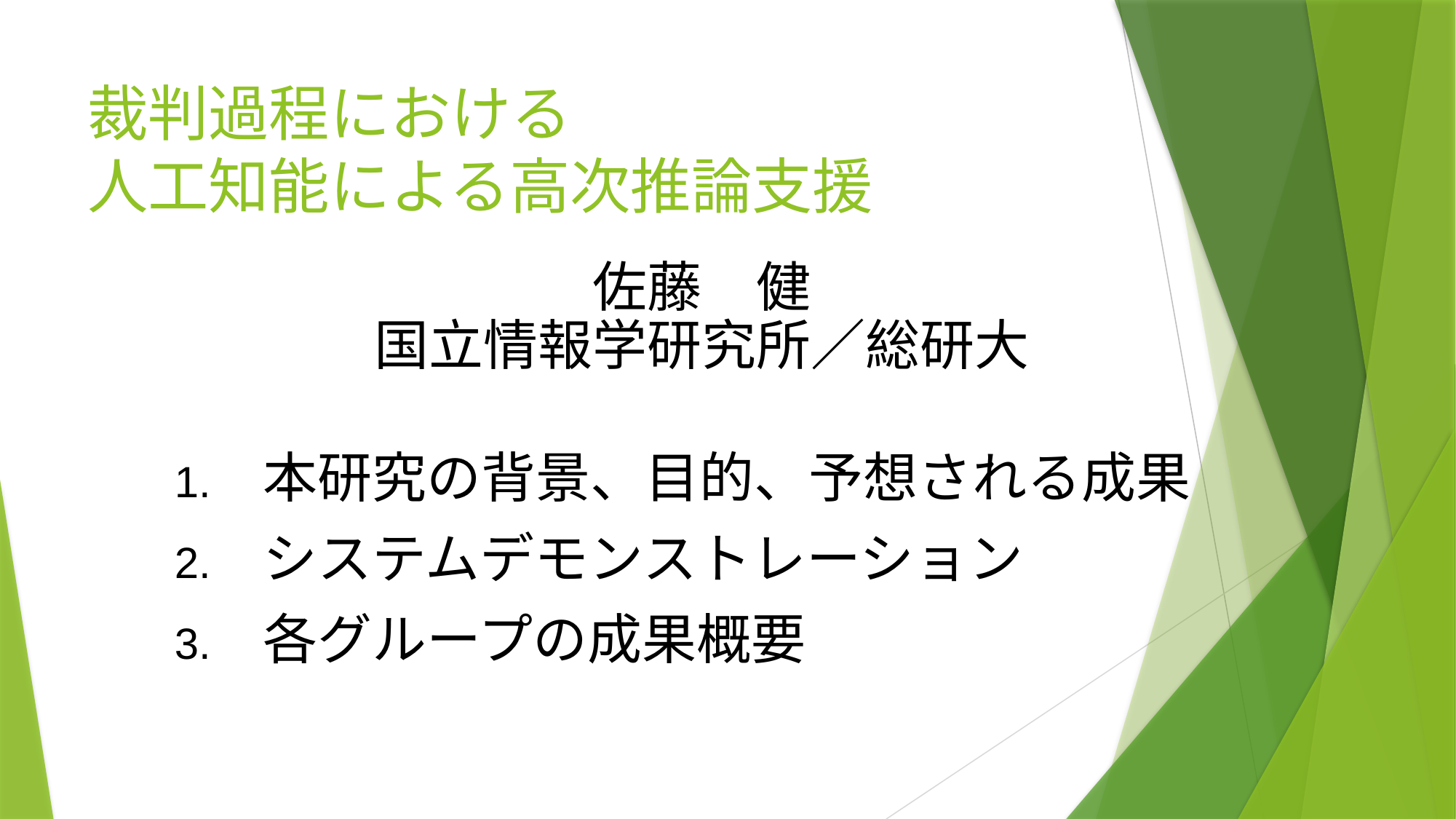

# 裁判過程における 人工知能による高次推論支援
佐藤　健
国立情報学研究所／総研大
本研究の背景、目的、予想される成果
システムデモンストレーション
各グループの成果概要